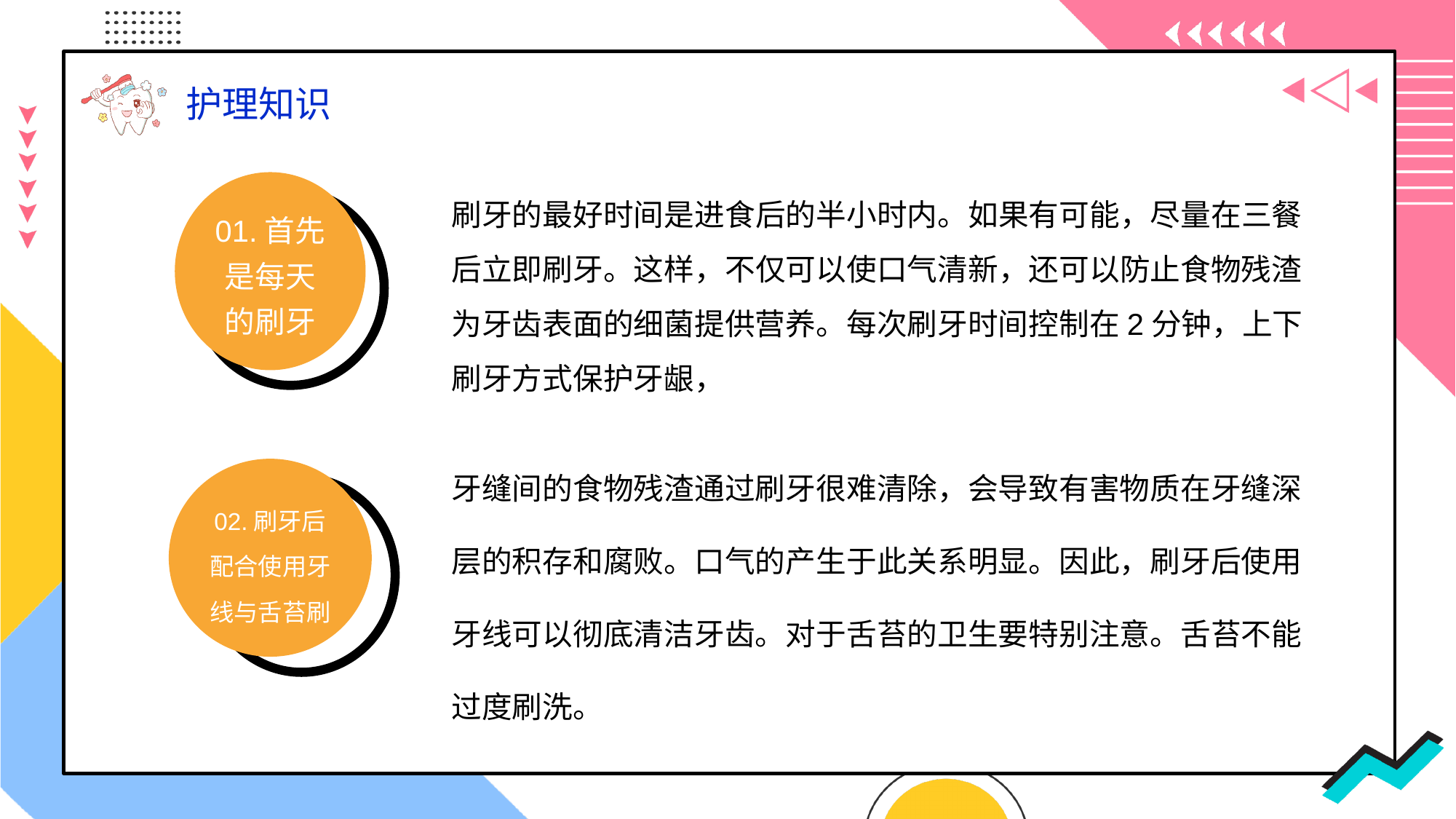

护理知识
01.首先是每天的刷牙

刷牙的最好时间是进食后的半小时内。如果有可能，尽量在三餐后立即刷牙。这样，不仅可以使口气清新，还可以防止食物残渣为牙齿表面的细菌提供营养。每次刷牙时间控制在2分钟，上下刷牙方式保护牙龈，
牙缝间的食物残渣通过刷牙很难清除，会导致有害物质在牙缝深层的积存和腐败。口气的产生于此关系明显。因此，刷牙后使用牙线可以彻底清洁牙齿。对于舌苔的卫生要特别注意。舌苔不能过度刷洗。
02.刷牙后配合使用牙线与舌苔刷